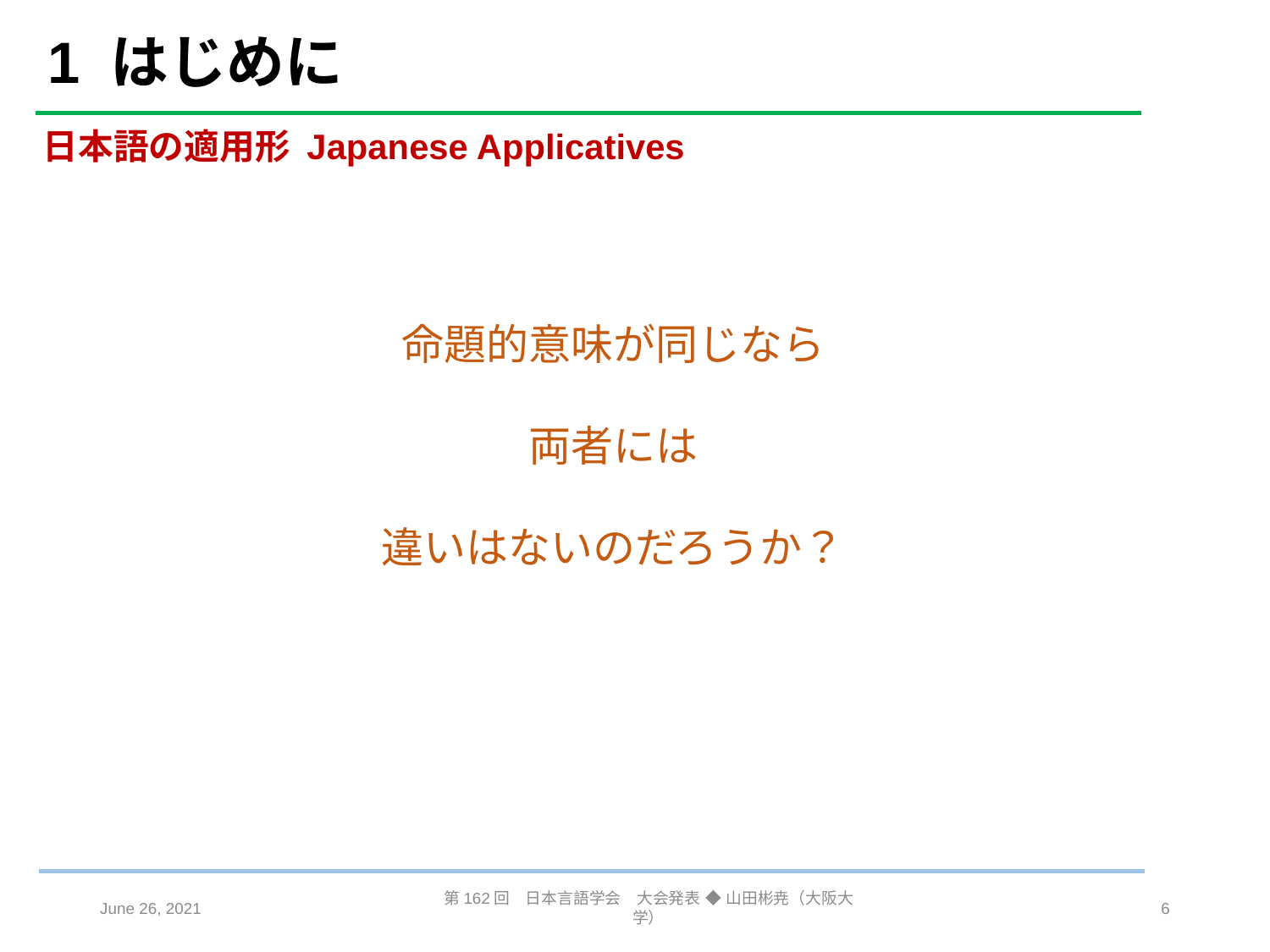

# 1 はじめに
日本語の適用形 Japanese Applicatives
命題的意味が同じなら

両者には

違いはないのだろうか？
June 26, 2021
第162回　日本言語学会　大会発表 ◆ 山田彬尭（大阪大学）
6